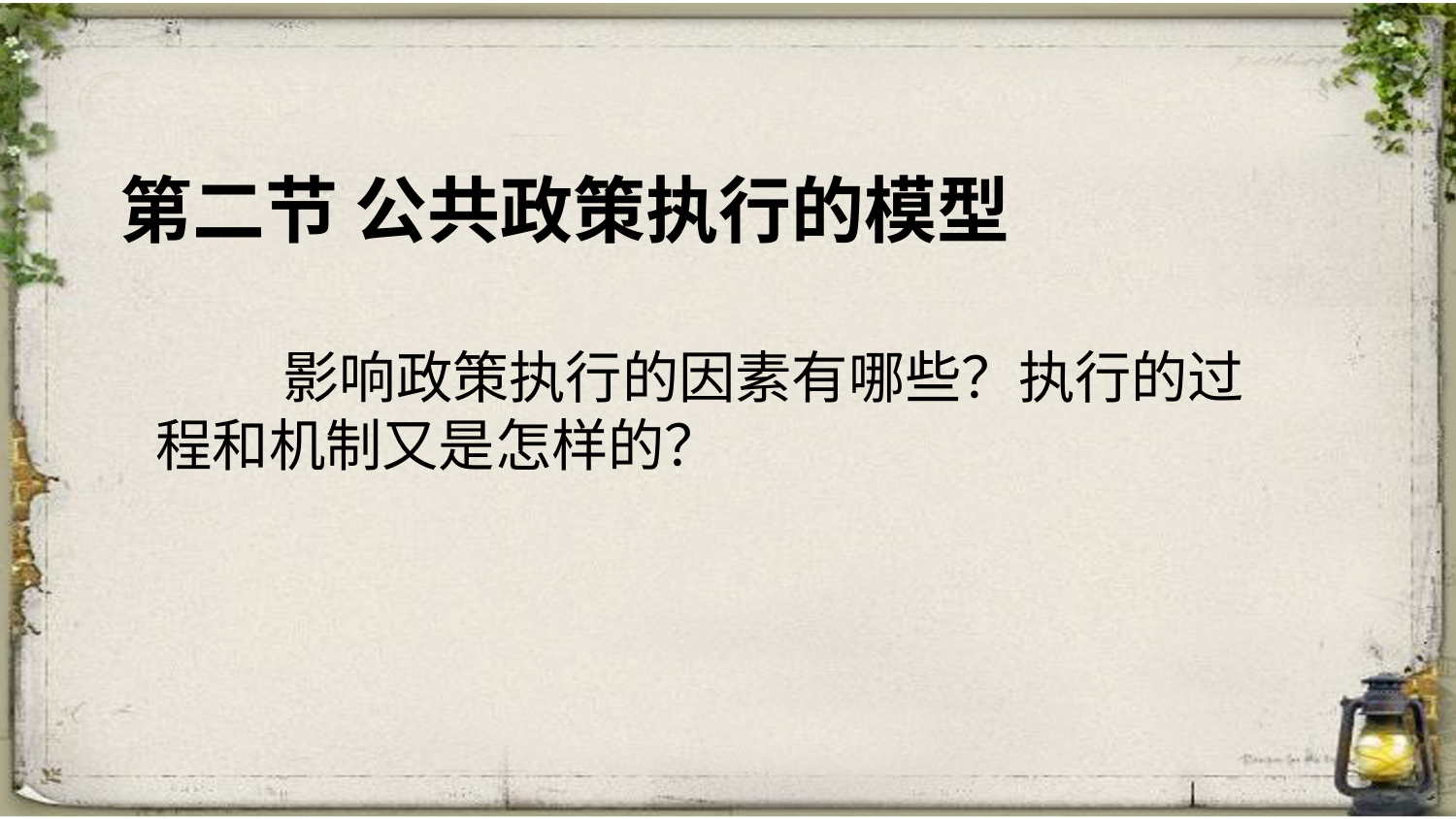

第二节 公共政策执行的模型
         影响政策执行的因素有哪些？执行的过程和机制又是怎样的？